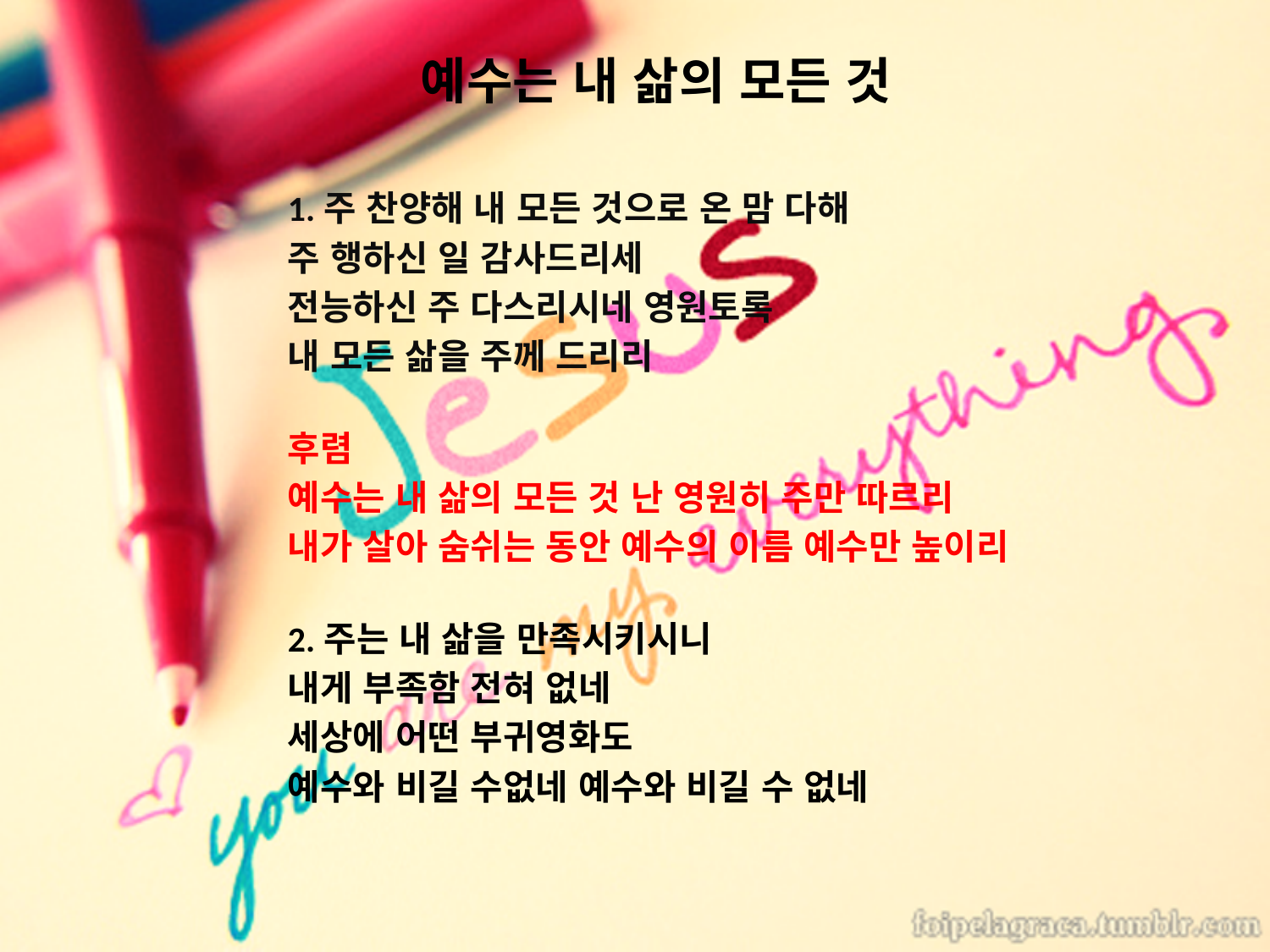

# 예수는 내 삶의 모든 것
1.주 찬양해 내 모든 것으로 온 맘 다해
주 행하신 일 감사드리세
전능하신 주 다스리시네 영원토록
내 모든 삶을 주께 드리리
후렴
예수는 내 삶의 모든 것 난 영원히 주만 따르리
내가 살아 숨쉬는 동안 예수의 이름 예수만 높이리
2.주는 내 삶을 만족시키시니
내게 부족함 전혀 없네
세상에 어떤 부귀영화도
예수와 비길 수없네 예수와 비길 수 없네